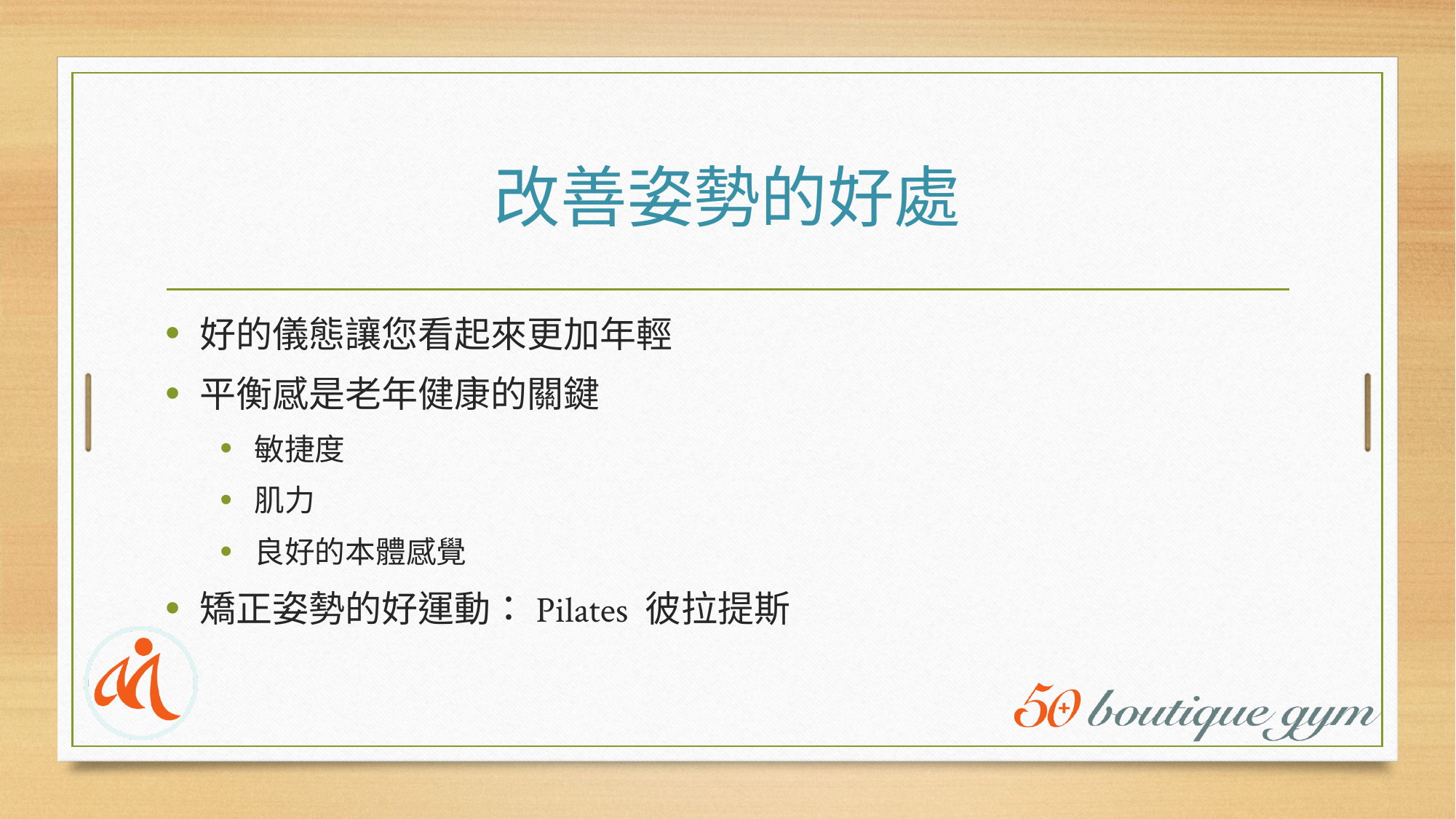

# 改善姿勢的好處
好的儀態讓您看起來更加年輕
平衡感是老年健康的關鍵
敏捷度
肌力
良好的本體感覺
矯正姿勢的好運動：Pilates 彼拉提斯